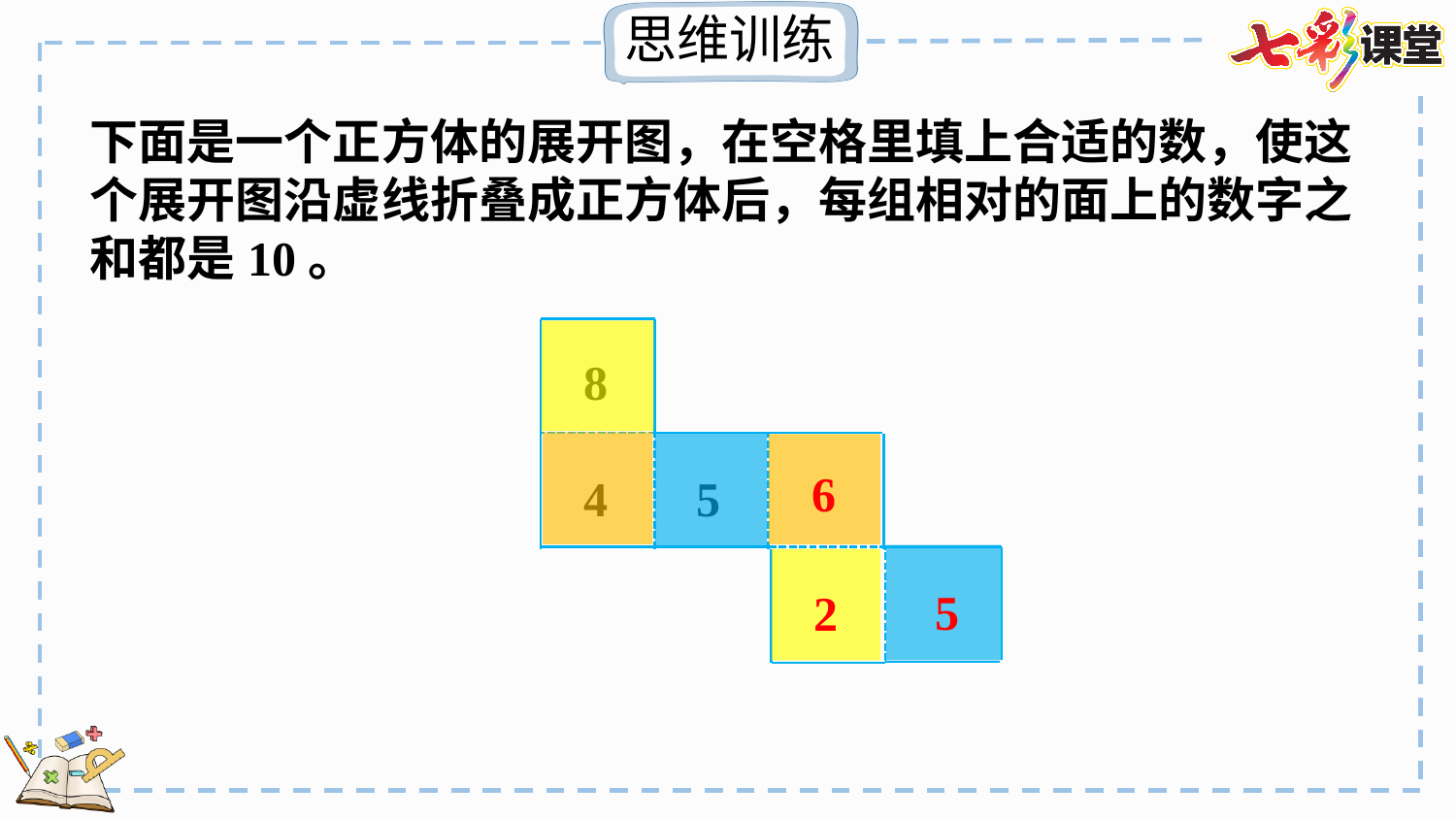

下面是一个正方体的展开图，在空格里填上合适的数，使这个展开图沿虚线折叠成正方体后，每组相对的面上的数字之和都是10。

8

6
4
5

5
2